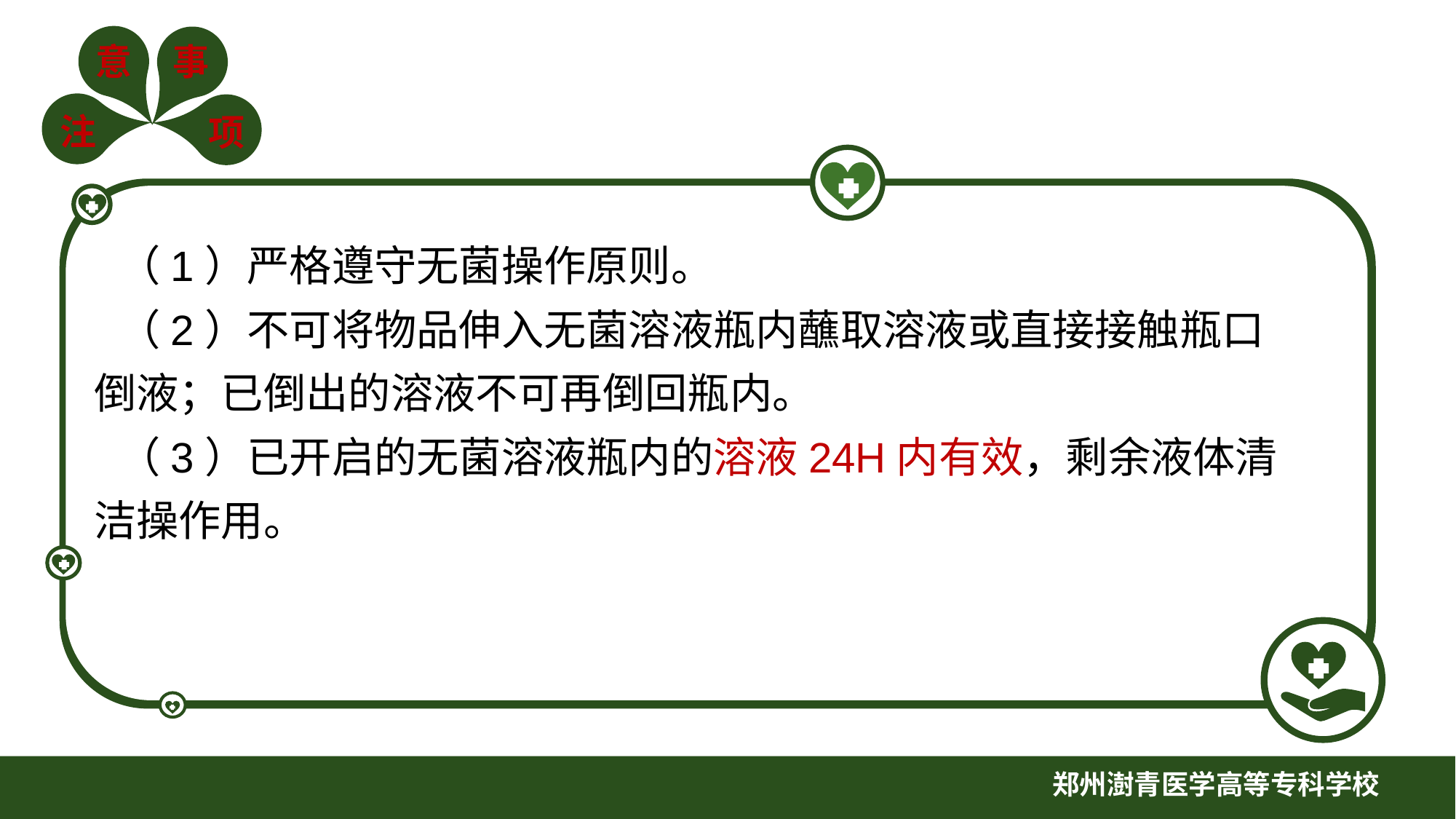

（1）严格遵守无菌操作原则。
（2）不可将物品伸入无菌溶液瓶内蘸取溶液或直接接触瓶口倒液；已倒出的溶液不可再倒回瓶内。
（3）已开启的无菌溶液瓶内的溶液24H内有效，剩余液体清洁操作用。
郑州澍青医学高等专科学校